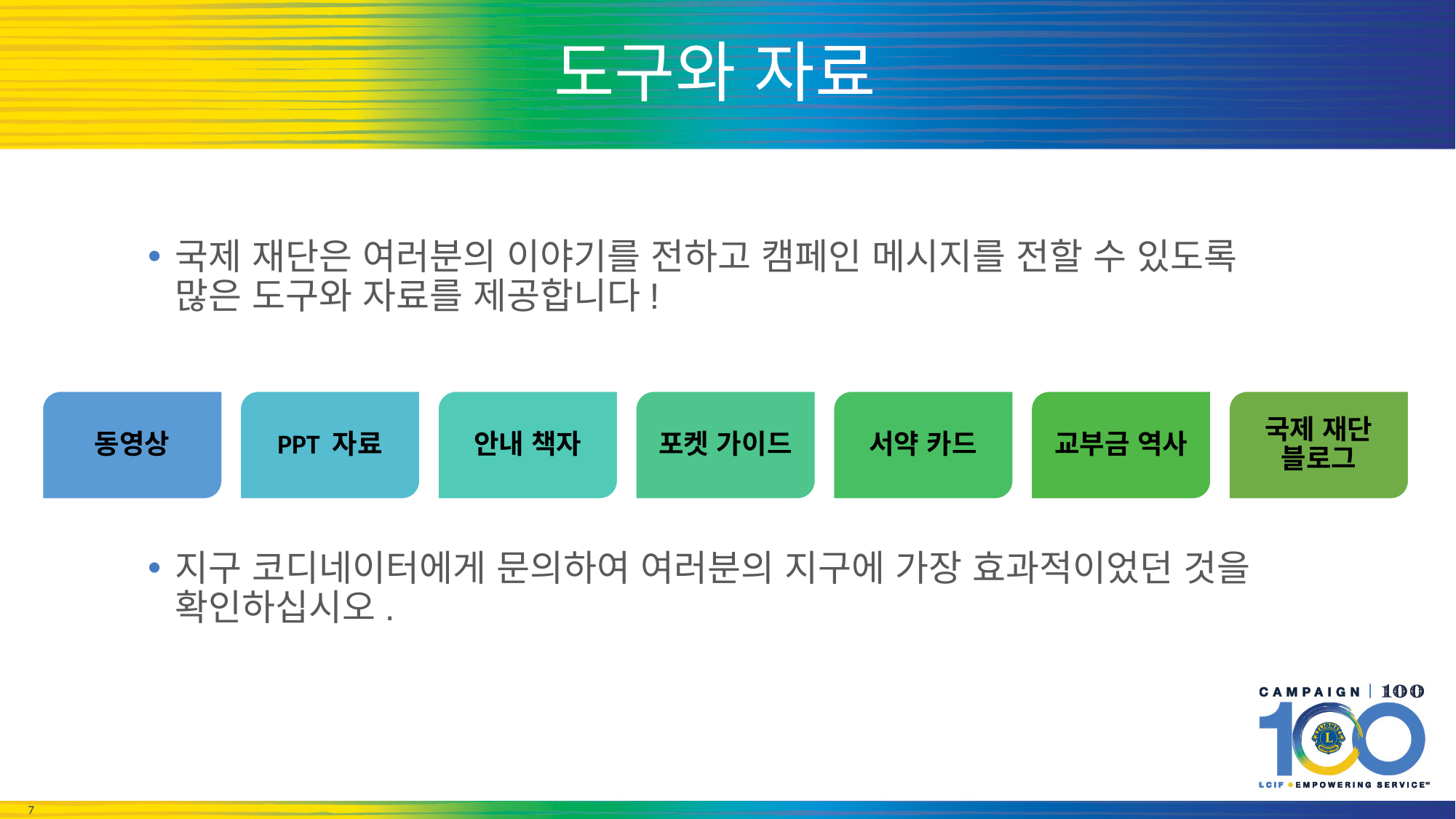

# 도구와 자료
국제 재단은 여러분의 이야기를 전하고 캠페인 메시지를 전할 수 있도록 많은 도구와 자료를 제공합니다!

지구 코디네이터에게 문의하여 여러분의 지구에 가장 효과적이었던 것을 확인하십시오.

동영상
PPT 자료
안내 책자
포켓 가이드
서약 카드
교부금 역사
국제 재단 블로그